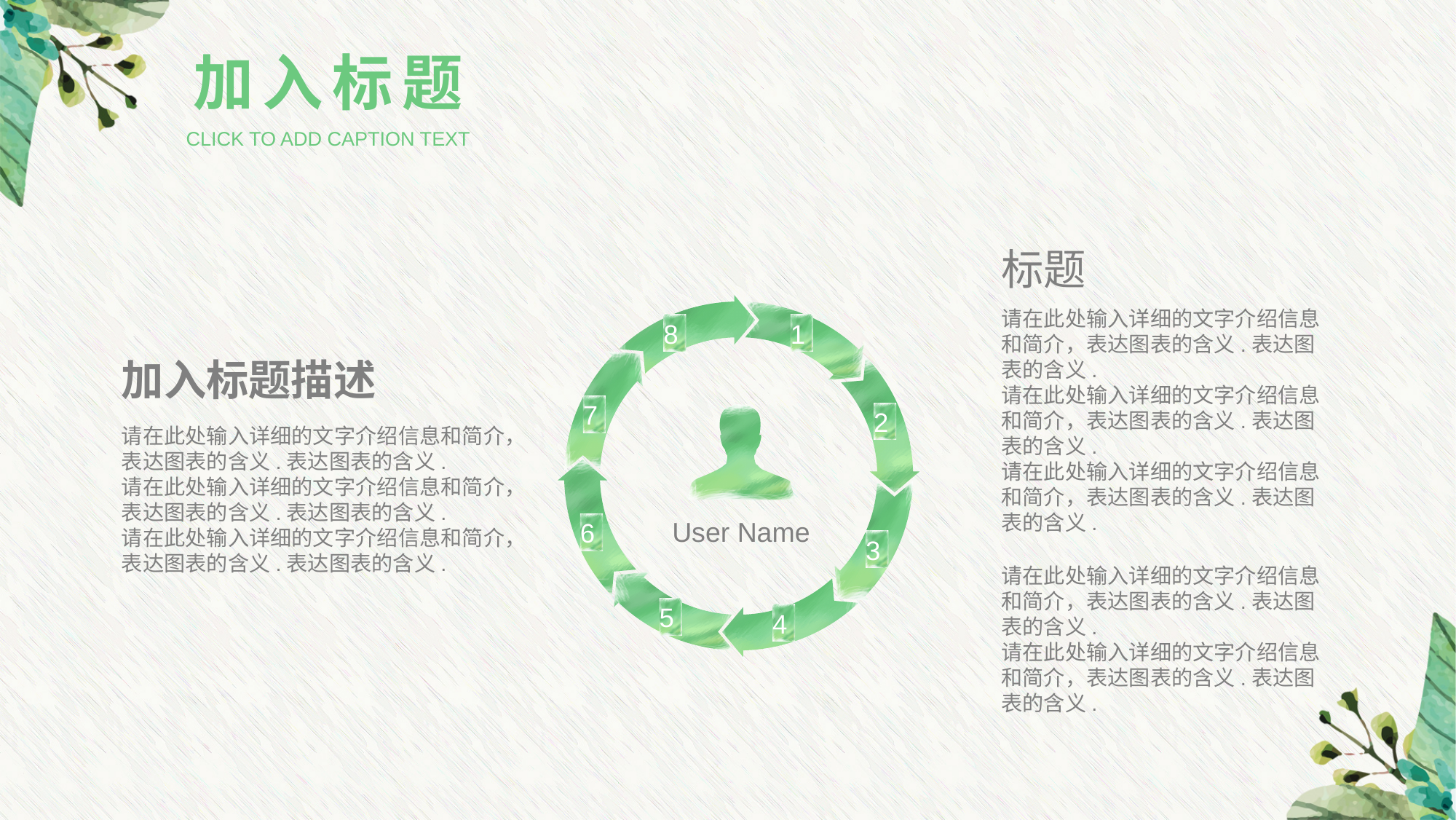

加入标题
CLICK TO ADD CAPTION TEXT
标题

8

1

7

2

6

3

4

5

User Name
请在此处输入详细的文字介绍信息和简介，表达图表的含义.表达图表的含义.
请在此处输入详细的文字介绍信息和简介，表达图表的含义.表达图表的含义.
请在此处输入详细的文字介绍信息和简介，表达图表的含义.表达图表的含义.

加入标题描述
请在此处输入详细的文字介绍信息和简介，表达图表的含义.表达图表的含义.
请在此处输入详细的文字介绍信息和简介，表达图表的含义.表达图表的含义.
请在此处输入详细的文字介绍信息和简介，表达图表的含义.表达图表的含义.

请在此处输入详细的文字介绍信息和简介，表达图表的含义.表达图表的含义.
请在此处输入详细的文字介绍信息和简介，表达图表的含义.表达图表的含义.